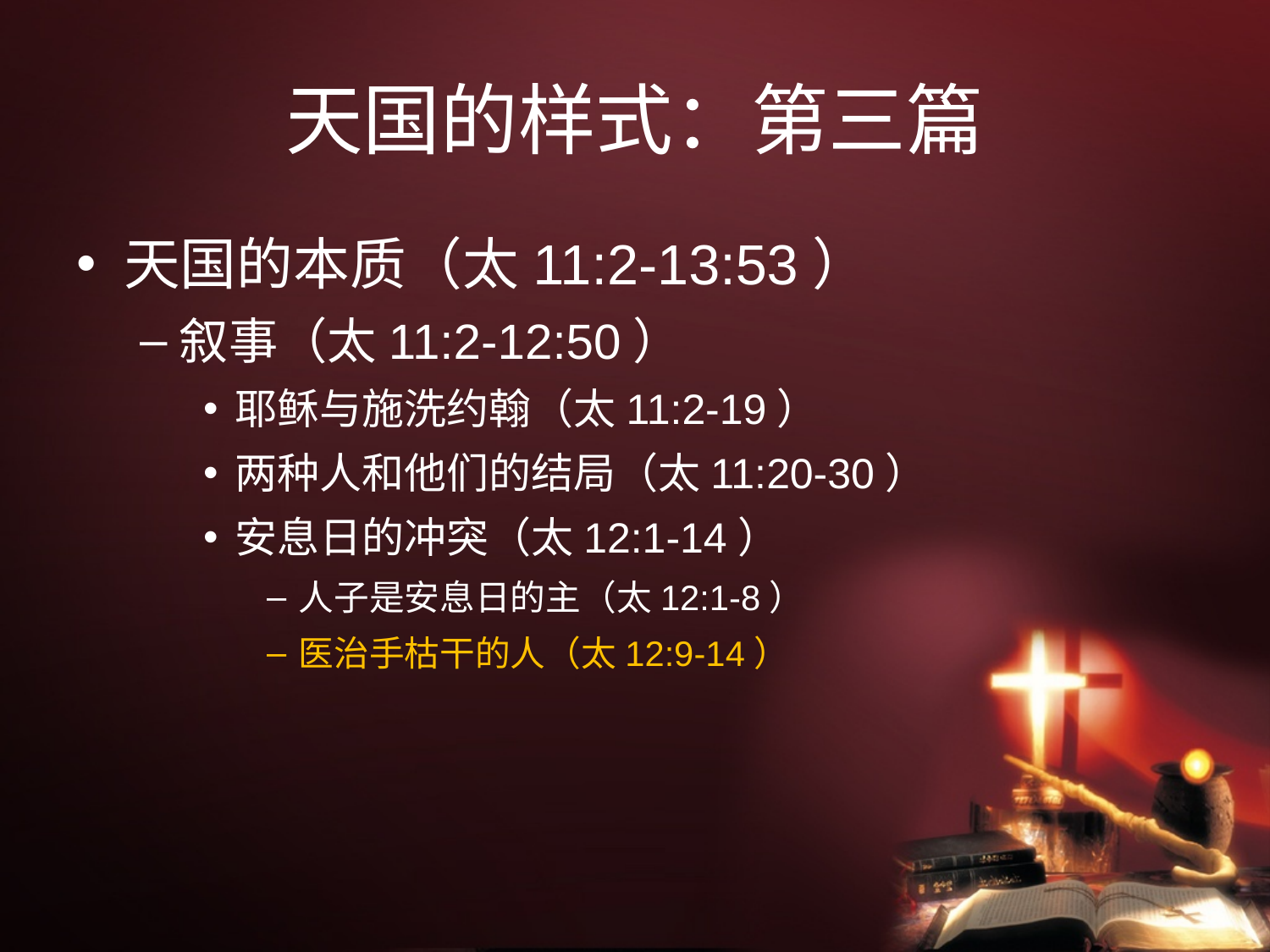

# 天国的样式：第三篇
天国的本质（太11:2-13:53）
叙事（太11:2-12:50）
耶稣与施洗约翰（太11:2-19）
两种人和他们的结局（太11:20-30）
安息日的冲突（太12:1-14）
人子是安息日的主（太12:1-8）
医治手枯干的人（太12:9-14）